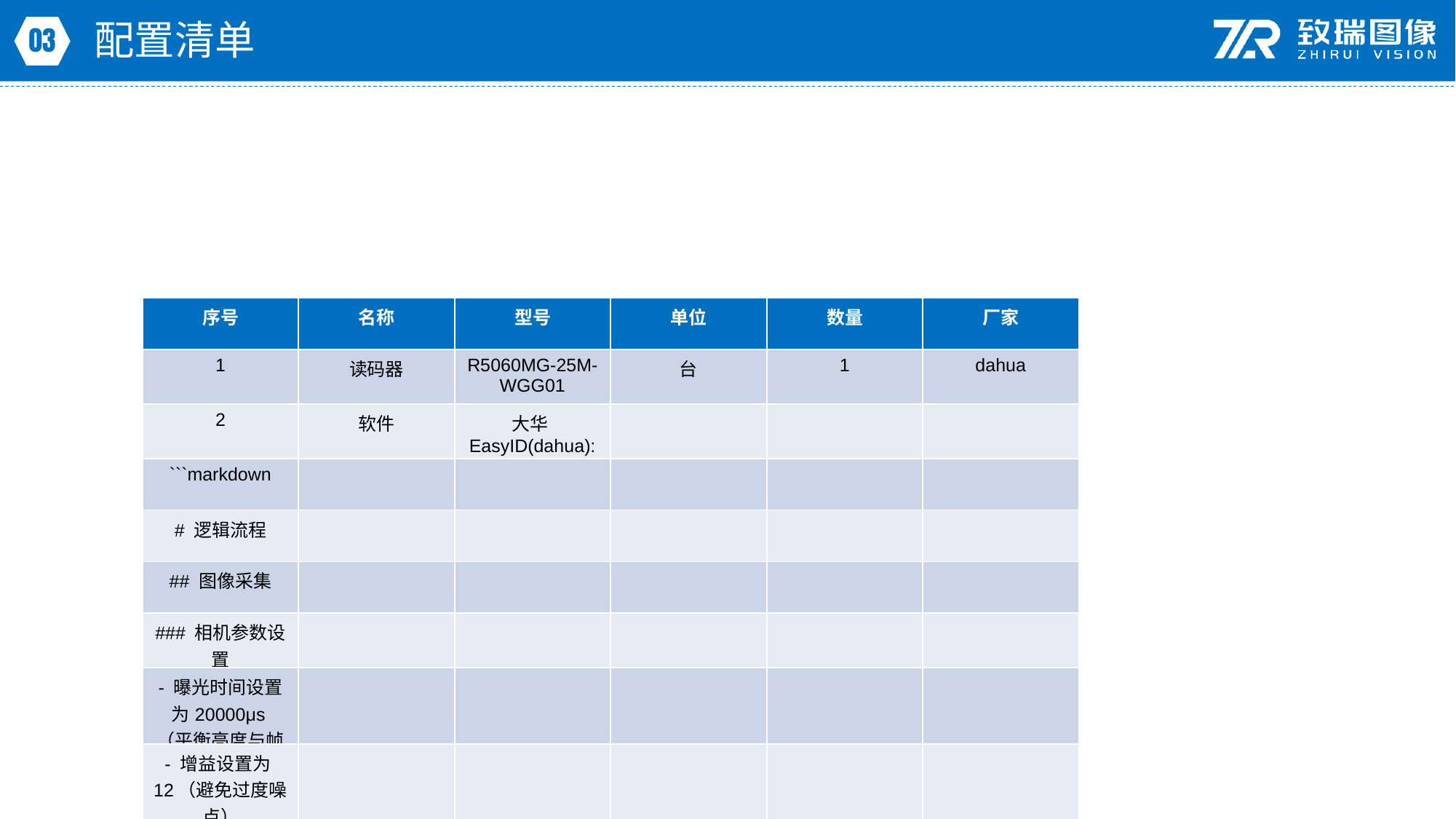

配置清单
03
| 序号 | 名称 | 型号 | 单位 | 数量 | 厂家 |
| --- | --- | --- | --- | --- | --- |
| 1 | 读码器 | R5060MG-25M-WGG01 | 台 | 1 | dahua |
| 2 | 软件 | 大华EasyID(dahua): |  |  |  |
| ```markdown |  |  |  |  |  |
| # 逻辑流程 |  |  |  |  |  |
| ## 图像采集 |  |  |  |  |  |
| ### 相机参数设置 |  |  |  |  |  |
| - 曝光时间设置为20000μs（平衡亮度与帧率） |  |  |  |  |  |
| - 增益设置为12（避免过度噪点） |  |  |  |  |  |
| - 帧率设置为5Hz（匹配每秒5次拍照需求） |  |  |  |  |  |
| - 补光灯配置为高频闪模式（减少运动模糊） |  |  |  |  |  |
| ### 光源控制 |  |  |  |  |  |
| - 开启上左/上右双路补光（覆盖400×100mm识别范围） |  |  |  |  |  |
| - 设置补光强度为70%（避免纸质反光过曝） |  |  |  |  |  |
| ## 预处理 |  |  |  |  |  |
| ### 图像降噪 |  |  |  |  |  |
| - 启用中值滤波（3×3核）处理纸质表面噪点 |  |  |  |  |  |
| - 应用2次腐蚀运算消除小黑点干扰 |  |  |  |  |  |
| ### 对比度增强 |  |  |  |  |  |
| - 开启伽马校正（值设为2.5）提升黑白对比 |  |  |  |  |  |
| - 执行开运算（3×3核）消除模块内白色干扰 |  |  |  |  |  |
| ## 一维码检测 |  |  |  |  |  |
| ### 算法配置 |  |  |  |  |  |
| - 启用CODE128码类型识别 |  |  |  |  |  |
| - 设置最大读码数量为30（单帧处理上限） |  |  |  |  |  |
| - 读码超时时间设为800μs（适应低速场景） |  |  |  |  |  |
| - 启用多帧校验功能（连续3帧验证） |  |  |  |  |  |
| ### 极性设置 |  |  |  |  |  |
| - 选择"任意"极性（适应深色/浅色码） |  |  |  |  |  |
| - 启用镜像自动识别（应对左右翻转情况） |  |  |  |  |  |
| ## 结果处理 |  |  |  |  |  |
| ### 数据过滤 |  |  |  |  |  |
| - 启用重复码按帧过滤（超时时间设为500ms） |  |  |  |  |  |
| - 设置码值长度范围（8-20字符）过滤异常数据 |  |  |  |  |  |
| ### 输出配置 |  |  |  |  |  |
| - 选择TCP服务器模式（端口502） |  |  |  |  |  |
| - 配置结果输出格式 | 套 | 1 | 大华EasyID(dahua): |  |  |
| ```markdown |  |  |  |  |  |
| # 逻辑流程 |  |  |  |  |  |
| ## 图像采集 |  |  |  |  |  |
| ### 相机参数设置 |  |  |  |  |  |
| - 曝光时间设置为20000μs（平衡亮度与帧率） |  |  |  |  |  |
| - 增益设置为12（避免过度噪点） |  |  |  |  |  |
| - 帧率设置为5Hz（匹配每秒5次拍照需求） |  |  |  |  |  |
| - 补光灯配置为高频闪模式（减少运动模糊） |  |  |  |  |  |
| ### 光源控制 |  |  |  |  |  |
| - 开启上左/上右双路补光（覆盖400×100mm识别范围） |  |  |  |  |  |
| - 设置补光强度为70%（避免纸质反光过曝） |  |  |  |  |  |
| ## 预处理 |  |  |  |  |  |
| ### 图像降噪 |  |  |  |  |  |
| - 启用中值滤波（3×3核）处理纸质表面噪点 |  |  |  |  |  |
| - 应用2次腐蚀运算消除小黑点干扰 |  |  |  |  |  |
| ### 对比度增强 |  |  |  |  |  |
| - 开启伽马校正（值设为2.5）提升黑白对比 |  |  |  |  |  |
| - 执行开运算（3×3核）消除模块内白色干扰 |  |  |  |  |  |
| ## 一维码检测 |  |  |  |  |  |
| ### 算法配置 |  |  |  |  |  |
| - 启用CODE128码类型识别 |  |  |  |  |  |
| - 设置最大读码数量为30（单帧处理上限） |  |  |  |  |  |
| - 读码超时时间设为800μs（适应低速场景） |  |  |  |  |  |
| - 启用多帧校验功能（连续3帧验证） |  |  |  |  |  |
| ### 极性设置 |  |  |  |  |  |
| - 选择"任意"极性（适应深色/浅色码） |  |  |  |  |  |
| - 启用镜像自动识别（应对左右翻转情况） |  |  |  |  |  |
| ## 结果处理 |  |  |  |  |  |
| ### 数据过滤 |  |  |  |  |  |
| - 启用重复码按帧过滤（超时时间设为500ms） |  |  |  |  |  |
| - 设置码值长度范围（8-20字符）过滤异常数据 |  |  |  |  |  |
| ### 输出配置 |  |  |  |  |  |
| - 选择TCP服务器模式（端口502） |  |  |  |  |  |
| - 配置结果输出格式 |  |  |  |  |  |